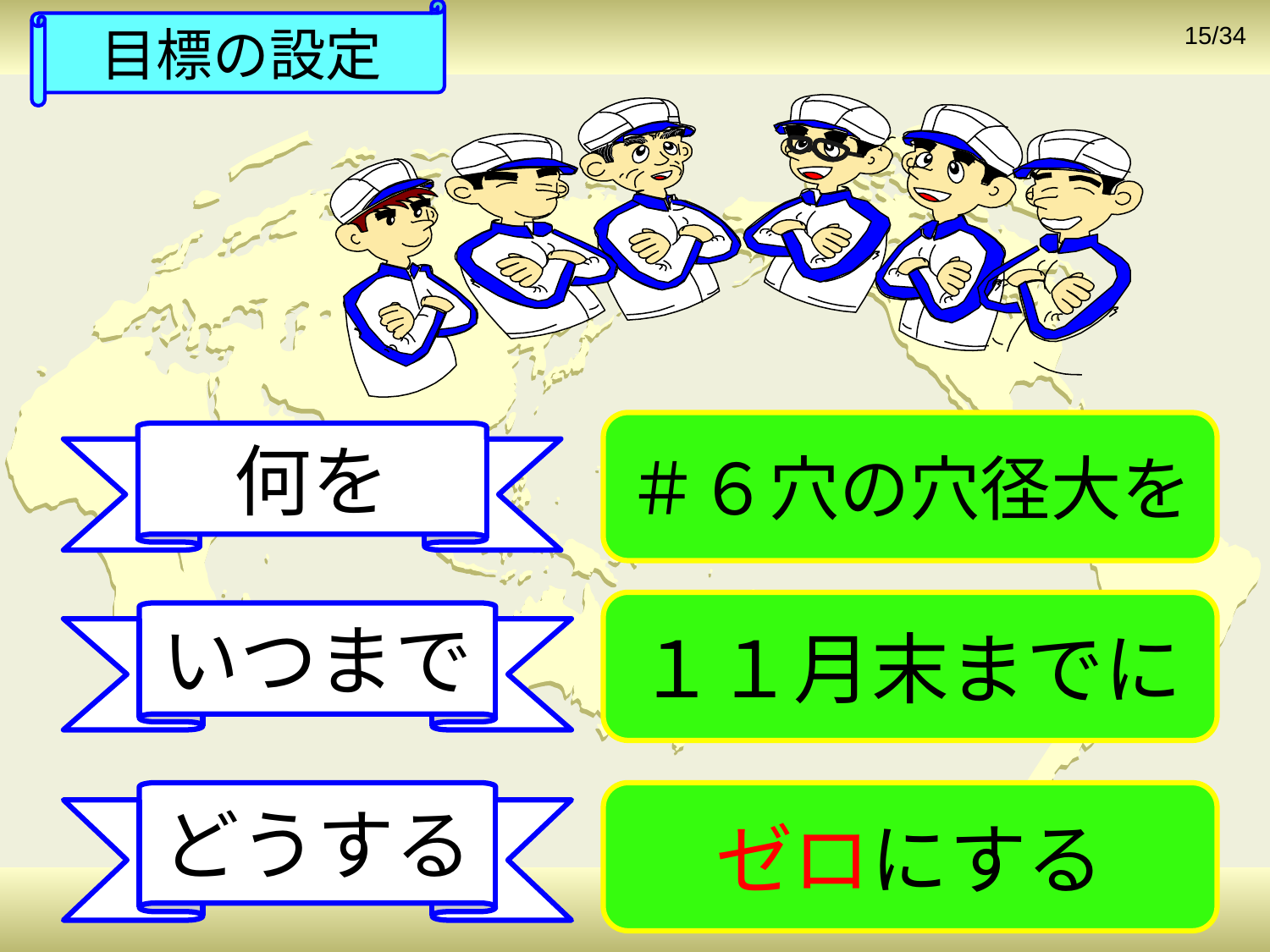

目標の設定

＃６穴の穴径大を
何を
１１月末までに
いつまで
どうする
ゼロにする